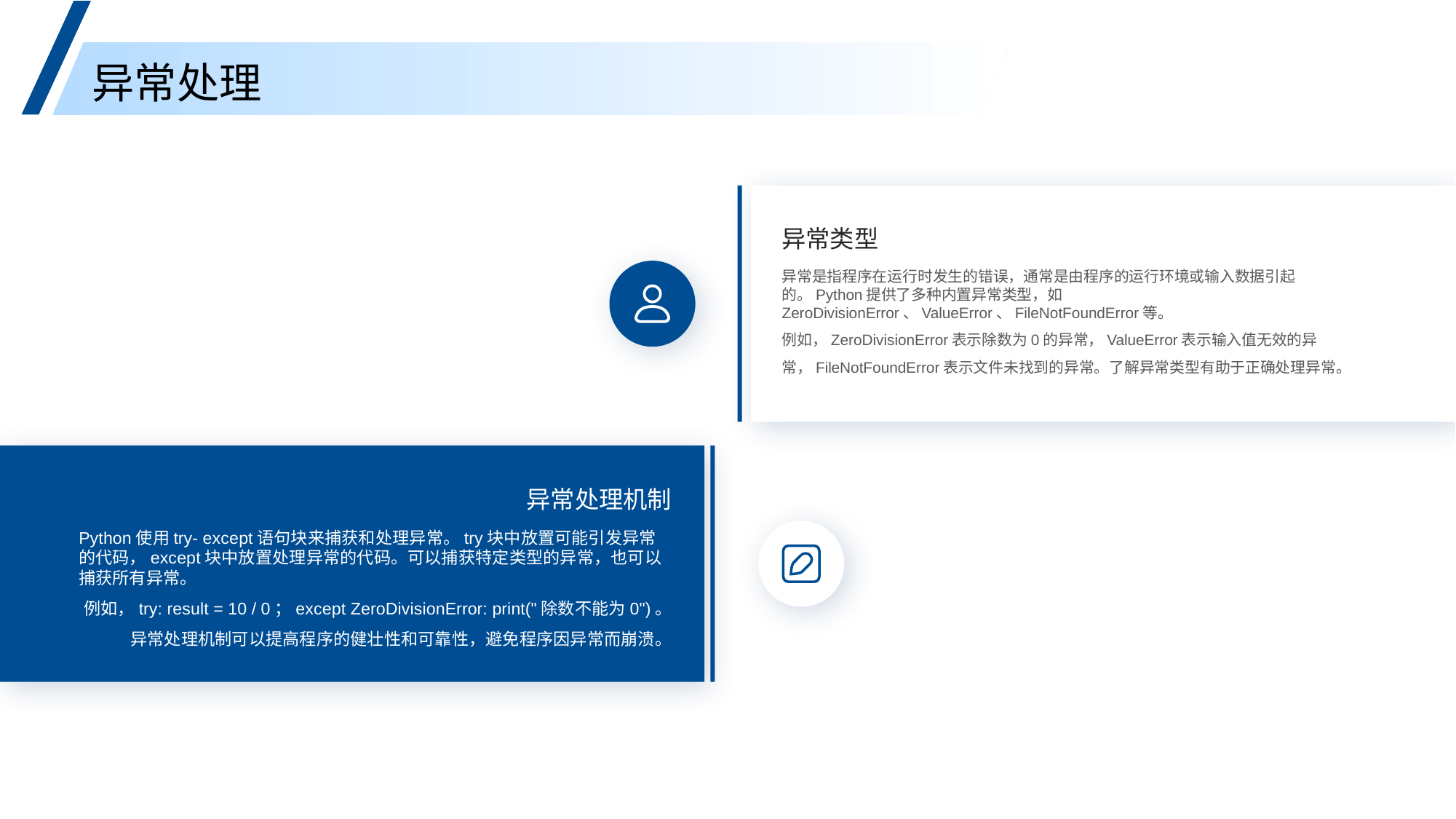

异常处理

异常类型

异常是指程序在运行时发生的错误，通常是由程序的运行环境或输入数据引起的。Python提供了多种内置异常类型，如ZeroDivisionError、ValueError、FileNotFoundError等。
例如，ZeroDivisionError表示除数为0的异常，ValueError表示输入值无效的异常，FileNotFoundError表示文件未找到的异常。了解异常类型有助于正确处理异常。

异常处理机制

Python使用try- except语句块来捕获和处理异常。try块中放置可能引发异常的代码，except块中放置处理异常的代码。可以捕获特定类型的异常，也可以捕获所有异常。
例如，try: result = 10 / 0；except ZeroDivisionError: print("除数不能为0")。异常处理机制可以提高程序的健壮性和可靠性，避免程序因异常而崩溃。